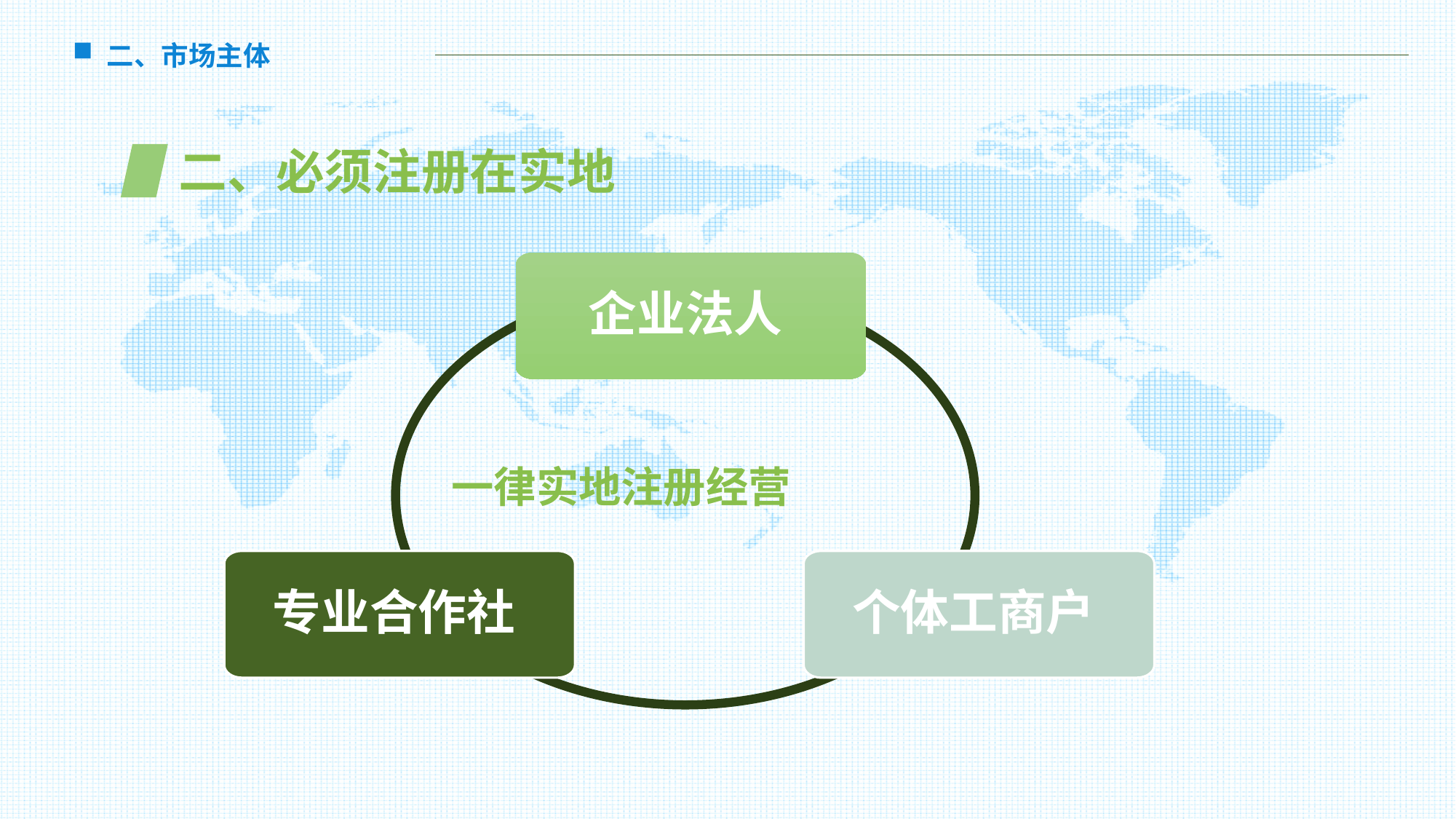

二、市场主体
二、必须注册在实地

企业法人

一律实地注册经营
专业合作社
个体工商户